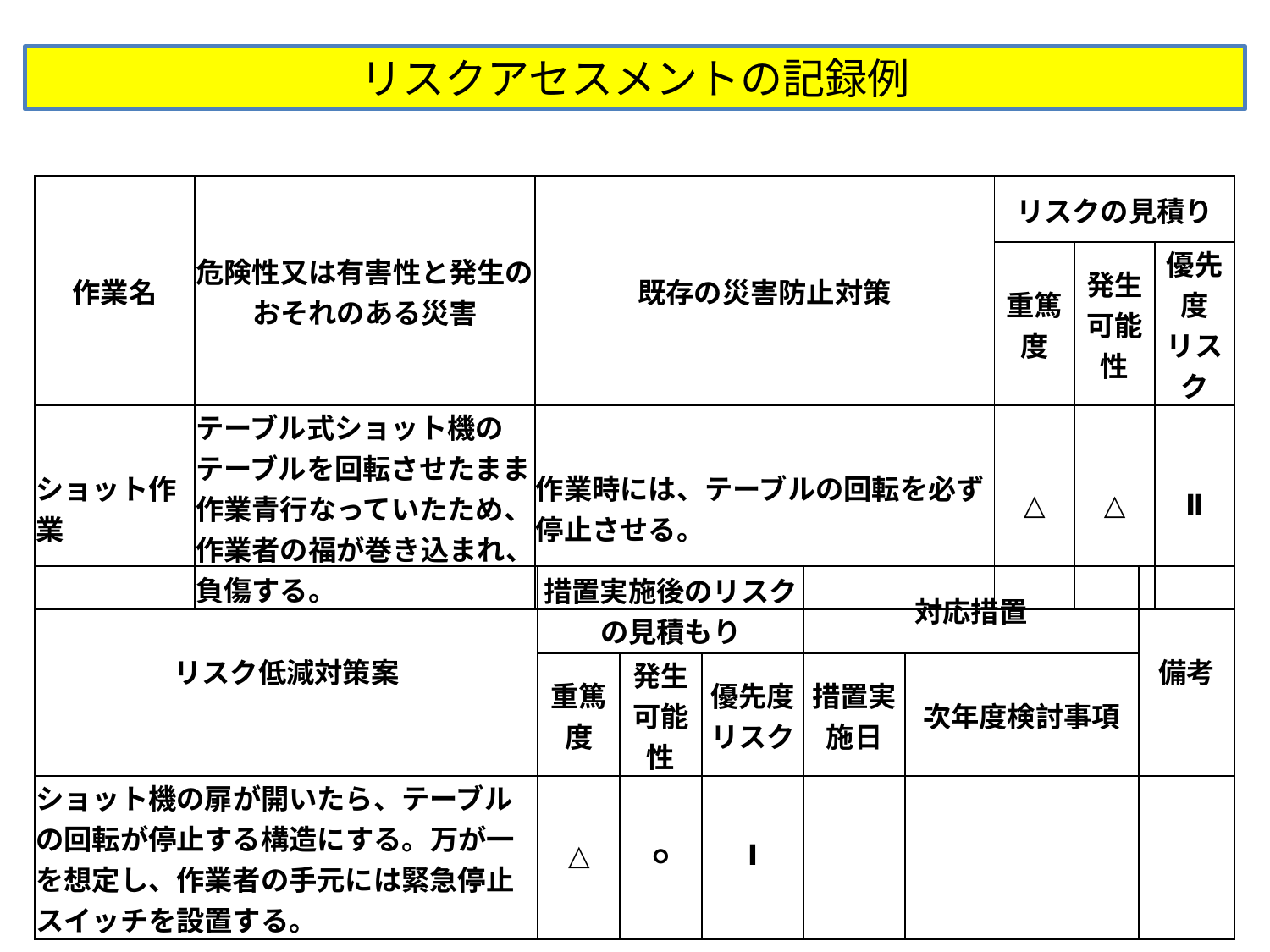

リスクアセスメントの記録例
| 作業名 | 危険性又は有害性と発生のおそれのある災害 | 既存の災害防止対策 | リスクの見積り |  |  |
| --- | --- | --- | --- | --- | --- |
|  |  |  | 重篤度 | 発生可能性 | 優先度 リスク |
| ショット作業 | テーブル式ショット機のテーブルを回転させたまま作業青行なっていたため、作業者の福が巻き込まれ、負傷する。 | 作業時には、テーブルの回転を必ず停止させる。 | △ | △ | Ⅱ |
| リスク低減対策案 | 措置実施後のリスクの見積もり |  |  | 対応措置 |  | 備考 |
| --- | --- | --- | --- | --- | --- | --- |
|  | 重篤度 | 発生可能性 | 優先度 リスク | 措置実施日 | 次年度検討事項 |  |
| ショット機の扉が開いたら、テーブルの回転が停止する構造にする。万が一を想定し、作業者の手元には緊急停止スイッチを設置する。 | △ | ○ | Ⅰ |  |  |  |